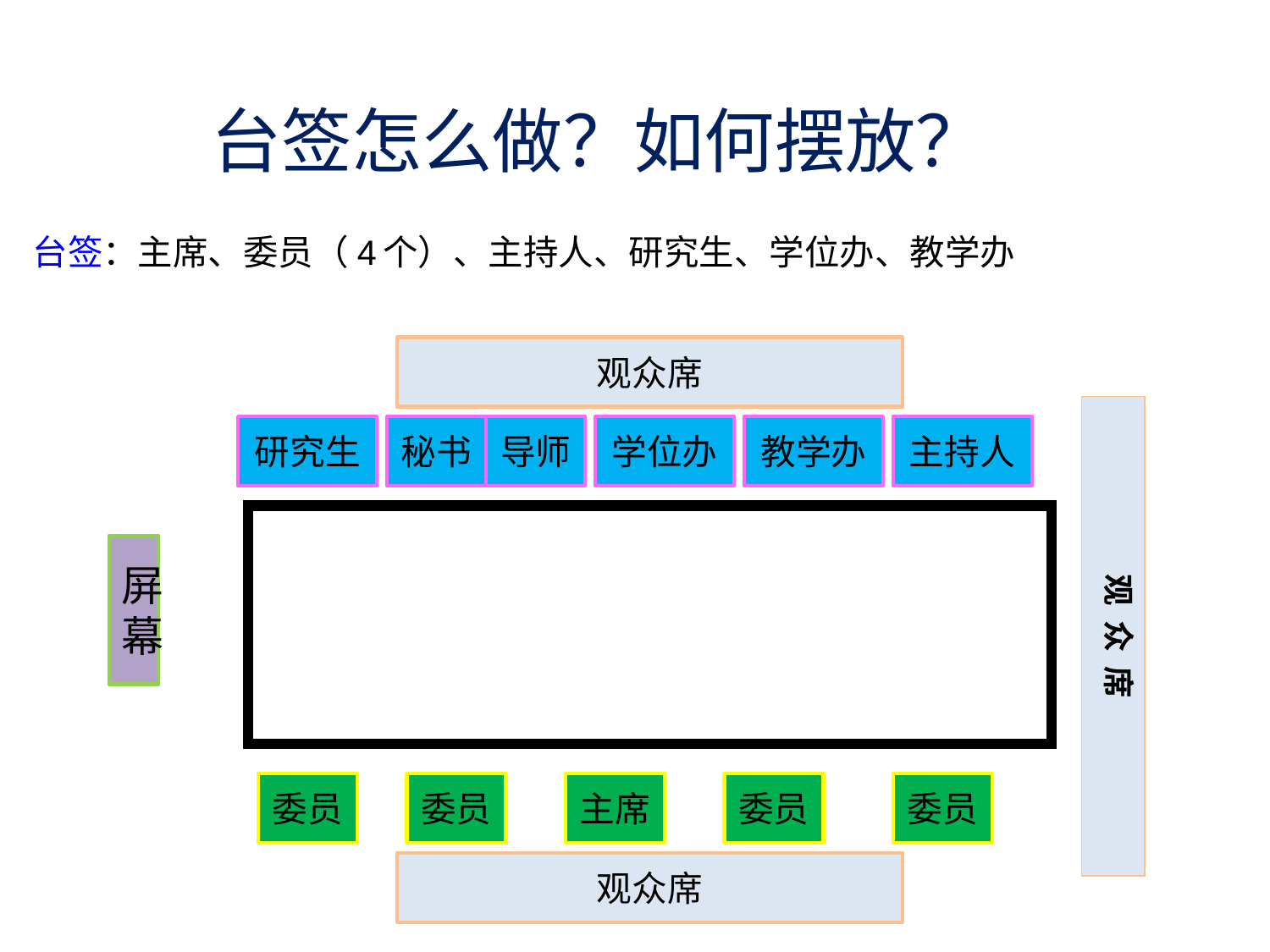

台签怎么做？如何摆放？
台签：主席、委员（4个）、主持人、研究生、学位办、教学办
观众席
观  众  席
研究生
秘书
导师
学位办
教学办
主持人

屏幕
委员
委员
主席
委员
委员
观众席